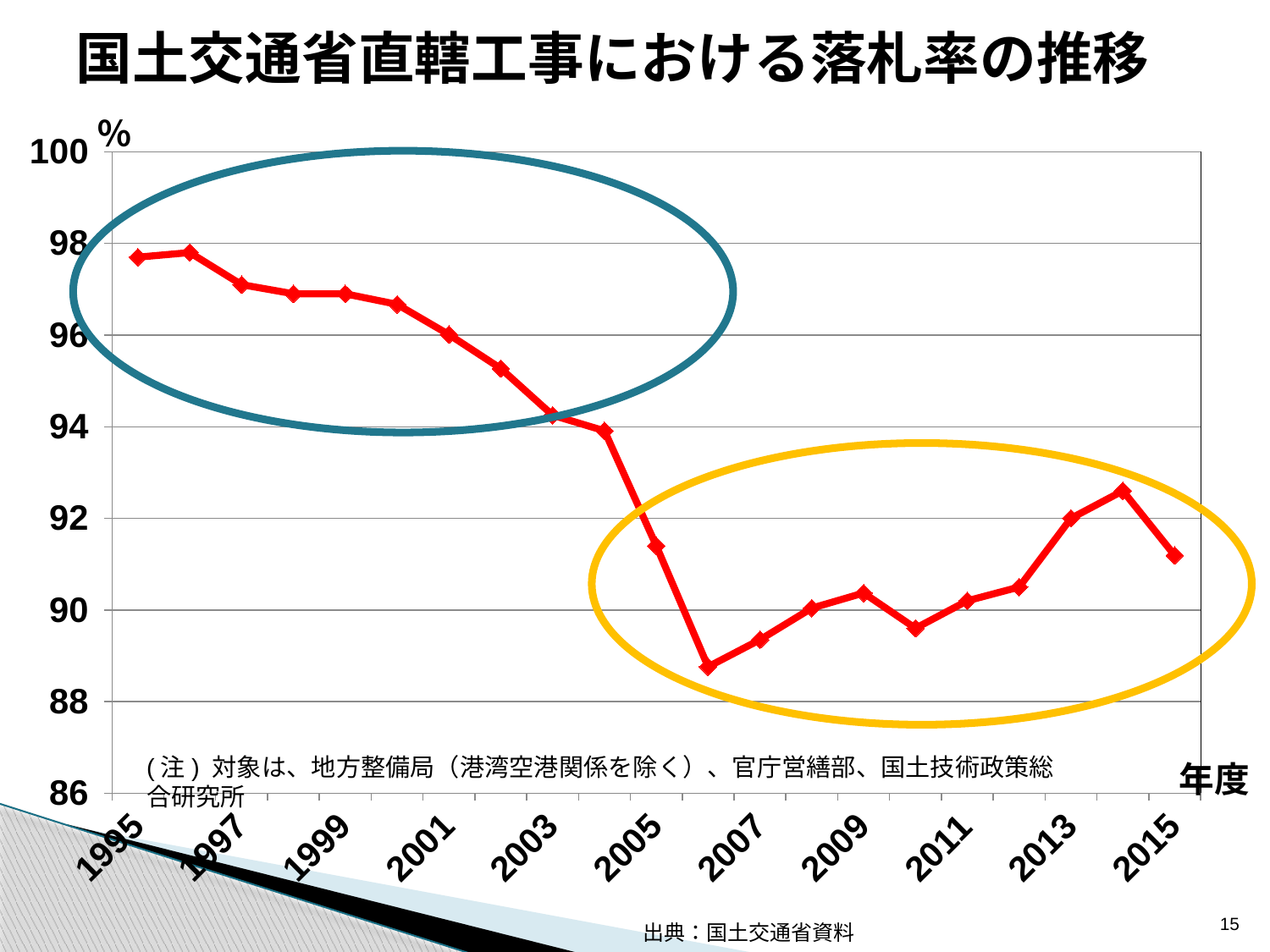

国土交通省直轄工事における落札率の推移
％

### Chart

| Category | 落札率 |
|---|---|
| 1995 | 97.7 |
| 1996 | 97.8 |
| 1997 | 97.1 |
| 1998 | 96.9 |
| 1999 | 96.9 |
| 2000 | 96.67 |
| 2001 | 96.01 |
| 2002 | 95.27 |
| 2003 | 94.25 |
| 2004 | 93.91 |
| 2005 | 91.4 |
| 2006 | 88.76 |
| 2007 | 89.35 |
| 2008 | 90.04 |
| 2009 | 90.37 |
| 2010 | 89.6 |
| 2011 | 90.2 |
| 2012 | 90.5 |
| 2013 | 92.0 |
| 2014 | 92.6 |
| 2015 | 91.19 |

(注) 対象は、地方整備局（港湾空港関係を除く）、官庁営繕部、国土技術政策総合研究所
年度
15
出典：国土交通省資料